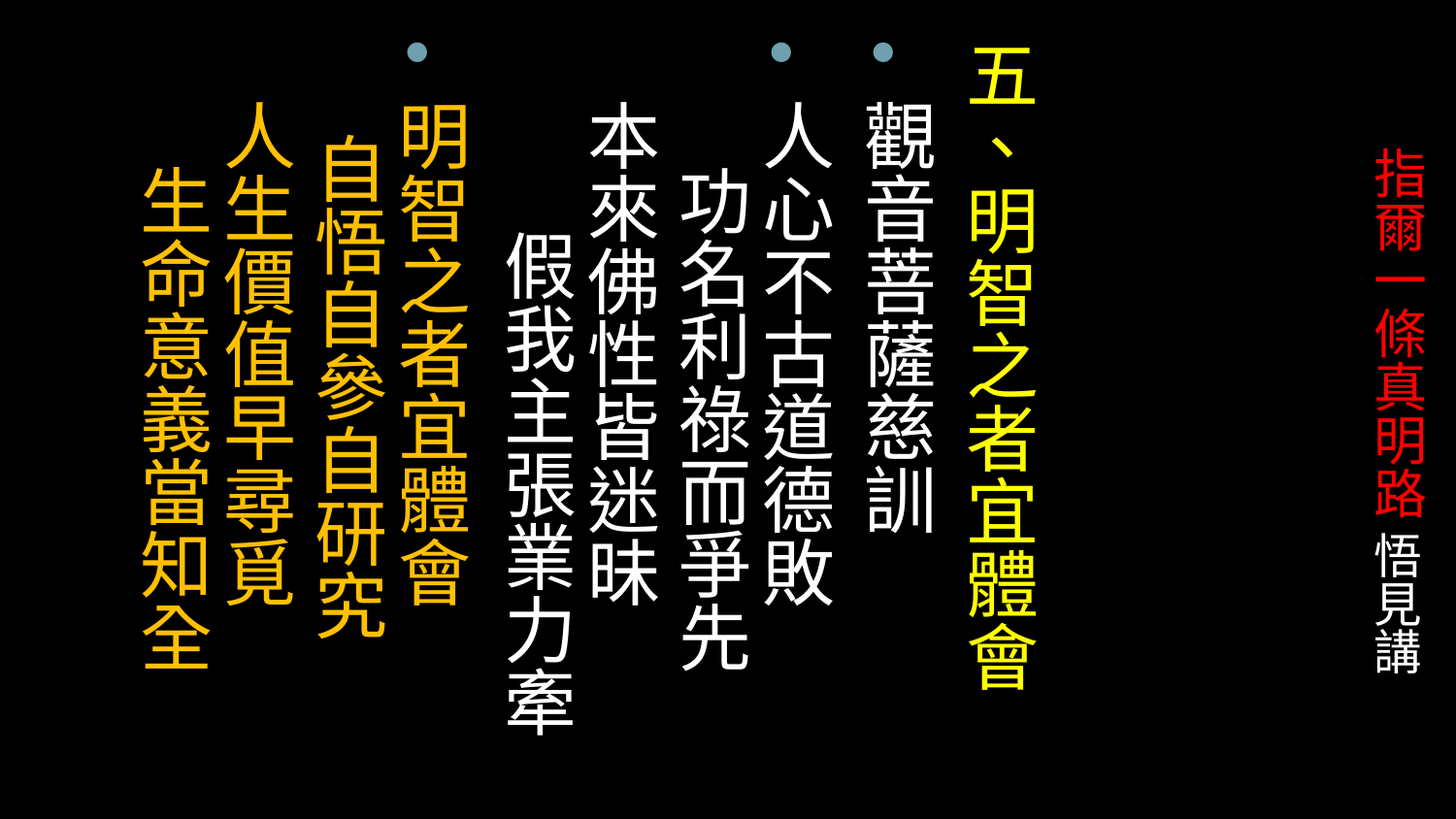

五、明智之者宜體會
觀音菩薩慈訓
人心不古道德敗               功名利祿而爭先
本來佛性皆迷昧                   假我主張業力牽
明智之者宜體會             自悟自參自研究
人生價值早尋覓               生命意義當知全

# 指爾一條真明路 悟見講